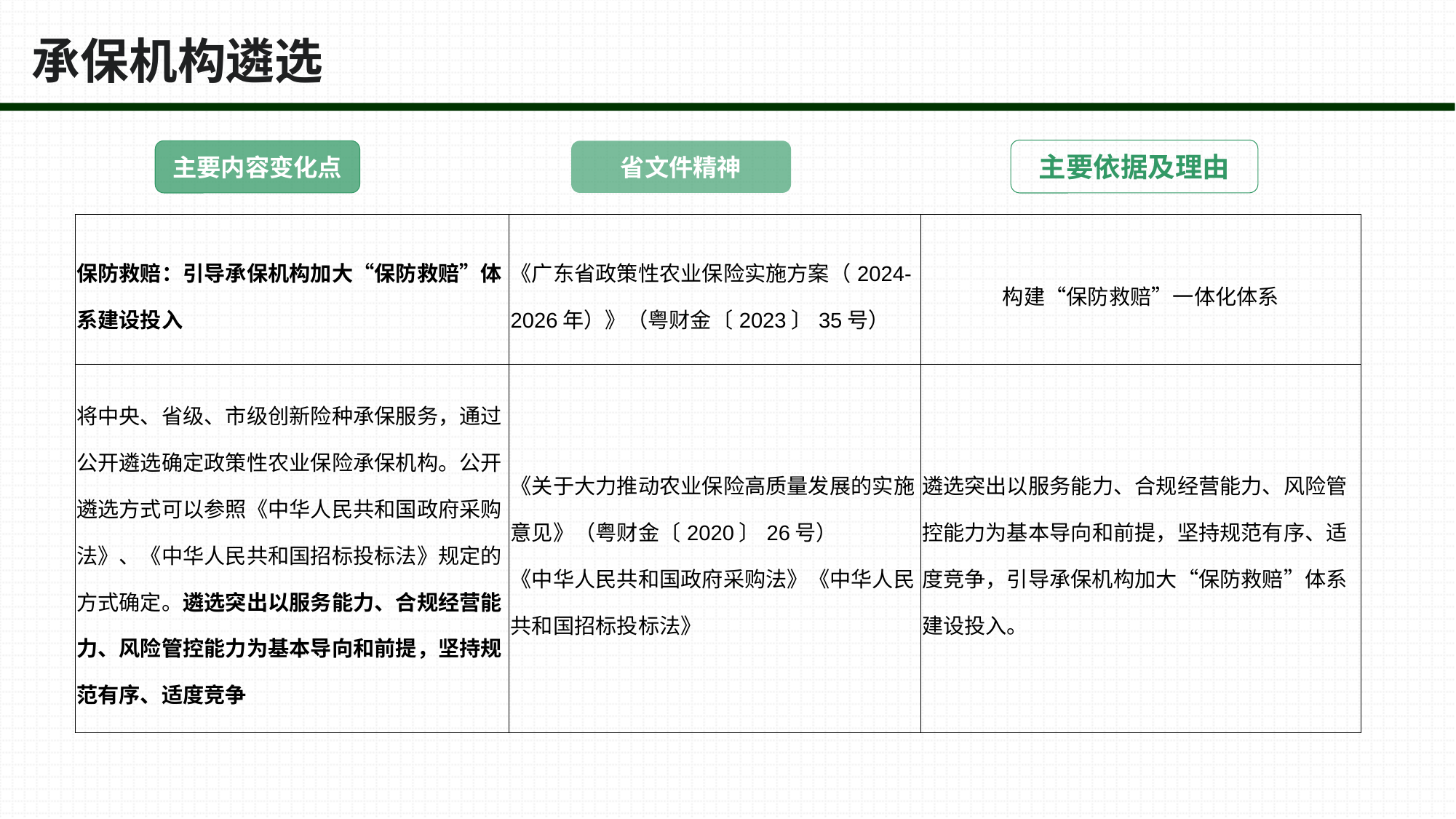

# 承保机构遴选

主要依据及理由
主要内容变化点
省文件精神
| 保防救赔：引导承保机构加大“保防救赔”体系建设投入 | 《广东省政策性农业保险实施方案（2024-2026年）》（粤财金〔2023〕35号） | 构建“保防救赔”一体化体系 |
| --- | --- | --- |
| 将中央、省级、市级创新险种承保服务，通过公开遴选确定政策性农业保险承保机构。公开遴选方式可以参照《中华人民共和国政府采购法》、《中华人民共和国招标投标法》规定的方式确定。遴选突出以服务能力、合规经营能力、风险管控能力为基本导向和前提，坚持规范有序、适度竞争 | 《关于大力推动农业保险高质量发展的实施意见》（粤财金〔2020〕26号） 《中华人民共和国政府采购法》《中华人民共和国招标投标法》 | 遴选突出以服务能力、合规经营能力、风险管控能力为基本导向和前提，坚持规范有序、适度竞争，引导承保机构加大“保防救赔”体系建设投入。 |